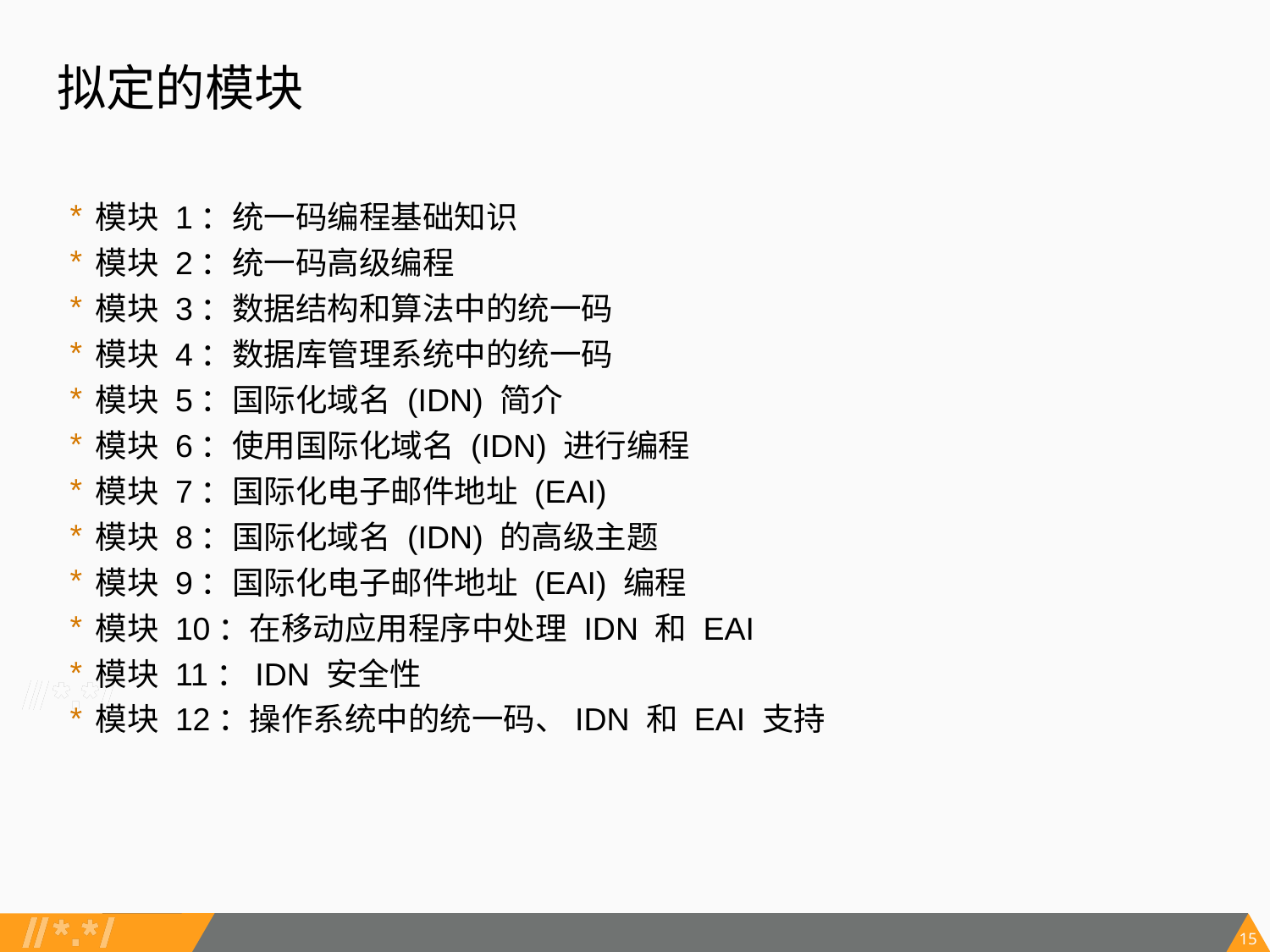

# 拟定的模块
模块 1：统一码编程基础知识
模块 2：统一码高级编程
模块 3：数据结构和算法中的统一码
模块 4：数据库管理系统中的统一码
模块 5：国际化域名 (IDN) 简介
模块 6：使用国际化域名 (IDN) 进行编程
模块 7：国际化电子邮件地址 (EAI)
模块 8：国际化域名 (IDN) 的高级主题
模块 9：国际化电子邮件地址 (EAI) 编程
模块 10：在移动应用程序中处理 IDN 和 EAI
模块 11：IDN 安全性
模块 12：操作系统中的统一码、IDN 和 EAI 支持